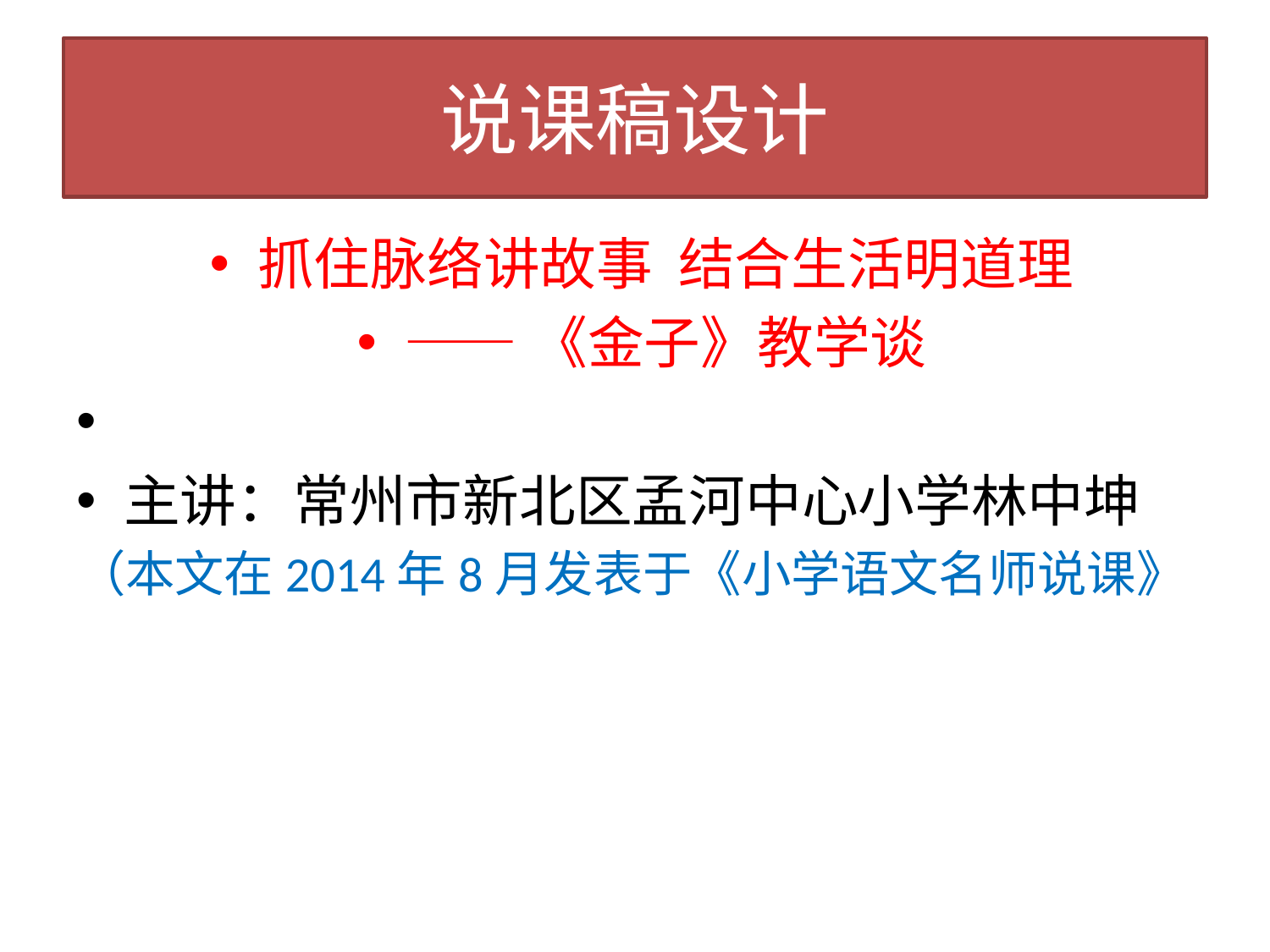

# 说课稿设计
抓住脉络讲故事  结合生活明道理
——《金子》教学谈

主讲：常州市新北区孟河中心小学林中坤
（本文在2014年8月发表于《小学语文名师说课》